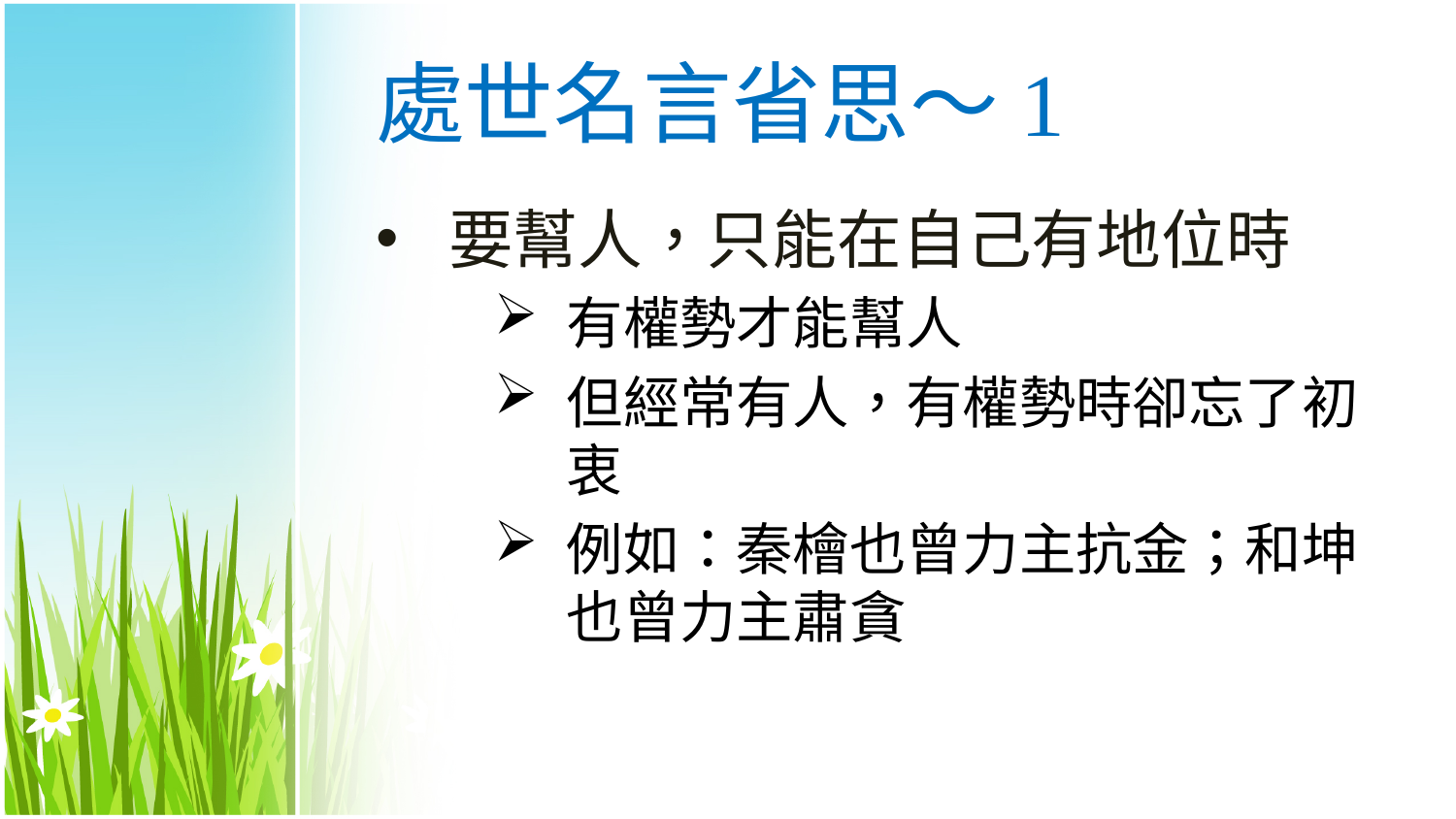

# 處世名言省思～1
要幫人，只能在自己有地位時
有權勢才能幫人
但經常有人，有權勢時卻忘了初衷
例如：秦檜也曾力主抗金；和坤也曾力主肅貪